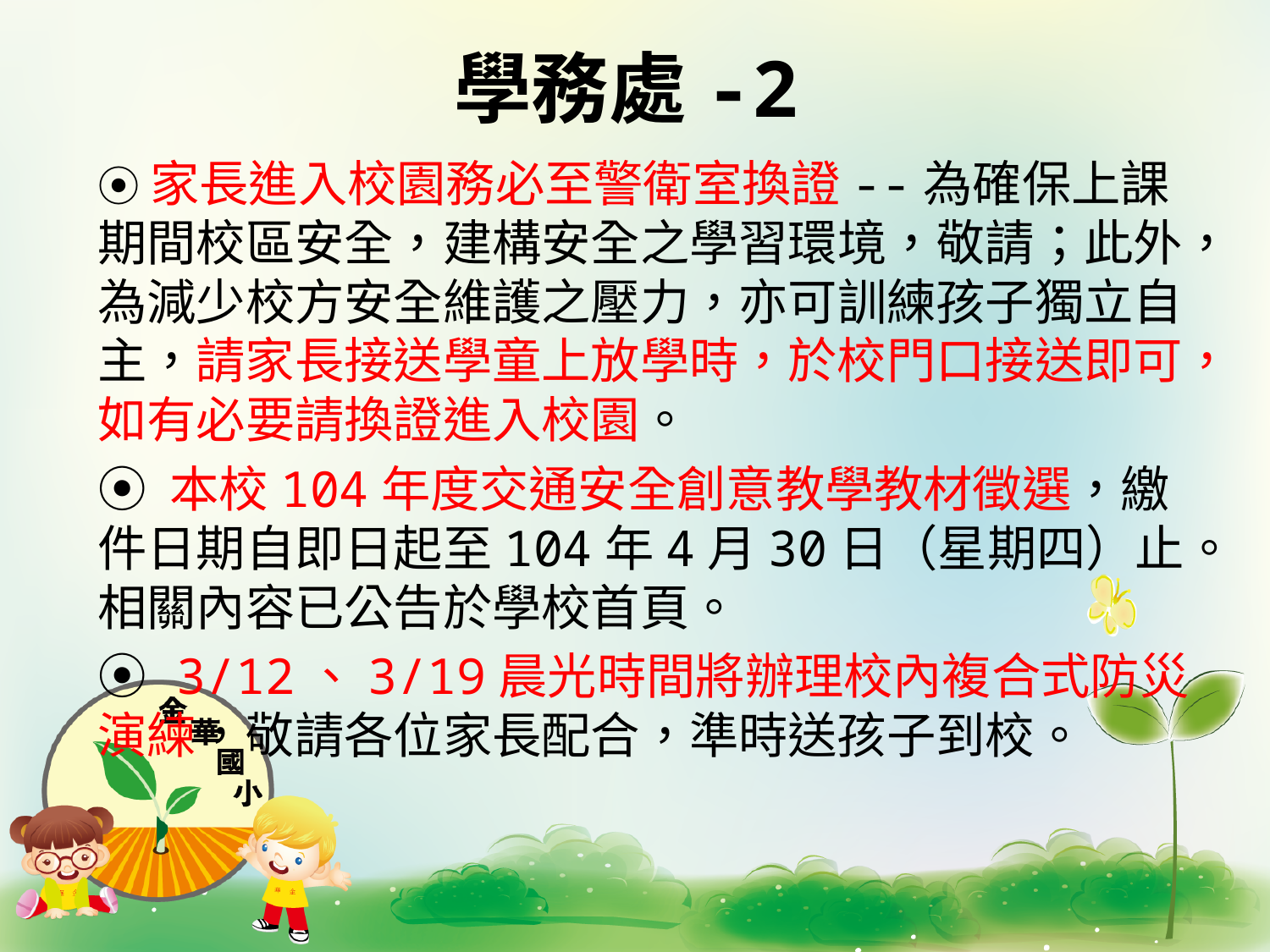

# 學務處-2
⦿家長進入校園務必至警衛室換證--為確保上課期間校區安全，建構安全之學習環境，敬請；此外，為減少校方安全維護之壓力，亦可訓練孩子獨立自主，請家長接送學童上放學時，於校門口接送即可，如有必要請換證進入校園。
⦿ 本校104年度交通安全創意教學教材徵選，繳件日期自即日起至104年4月30日（星期四）止。相關內容已公告於學校首頁。
⦿ 3/12、3/19晨光時間將辦理校內複合式防災演練，敬請各位家長配合，準時送孩子到校。